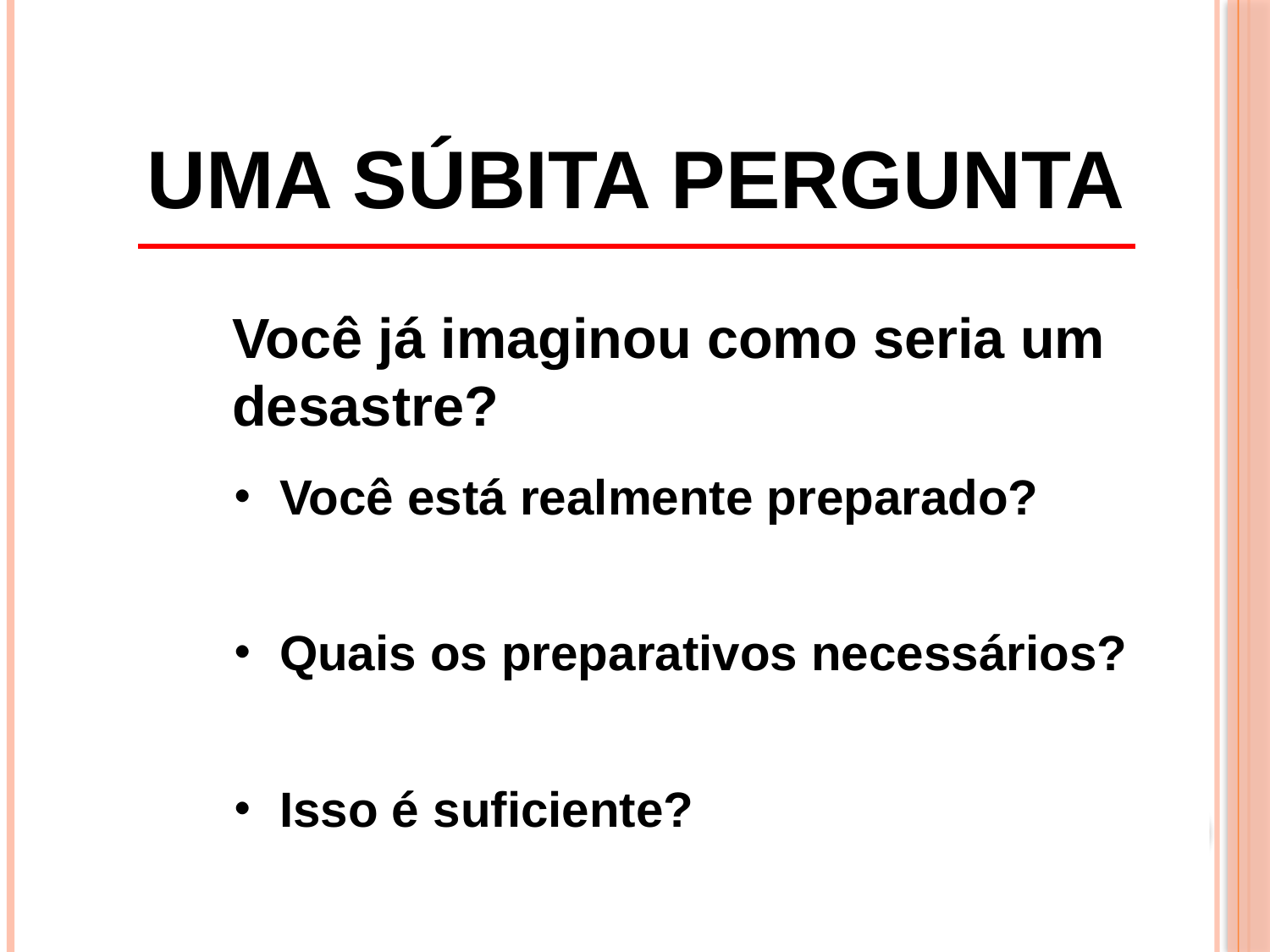

# Uma súbita pergunta
4
Você já imaginou como seria um desastre?

・Você está realmente preparado?

・Quais os preparativos necessários?

・Isso é suficiente?